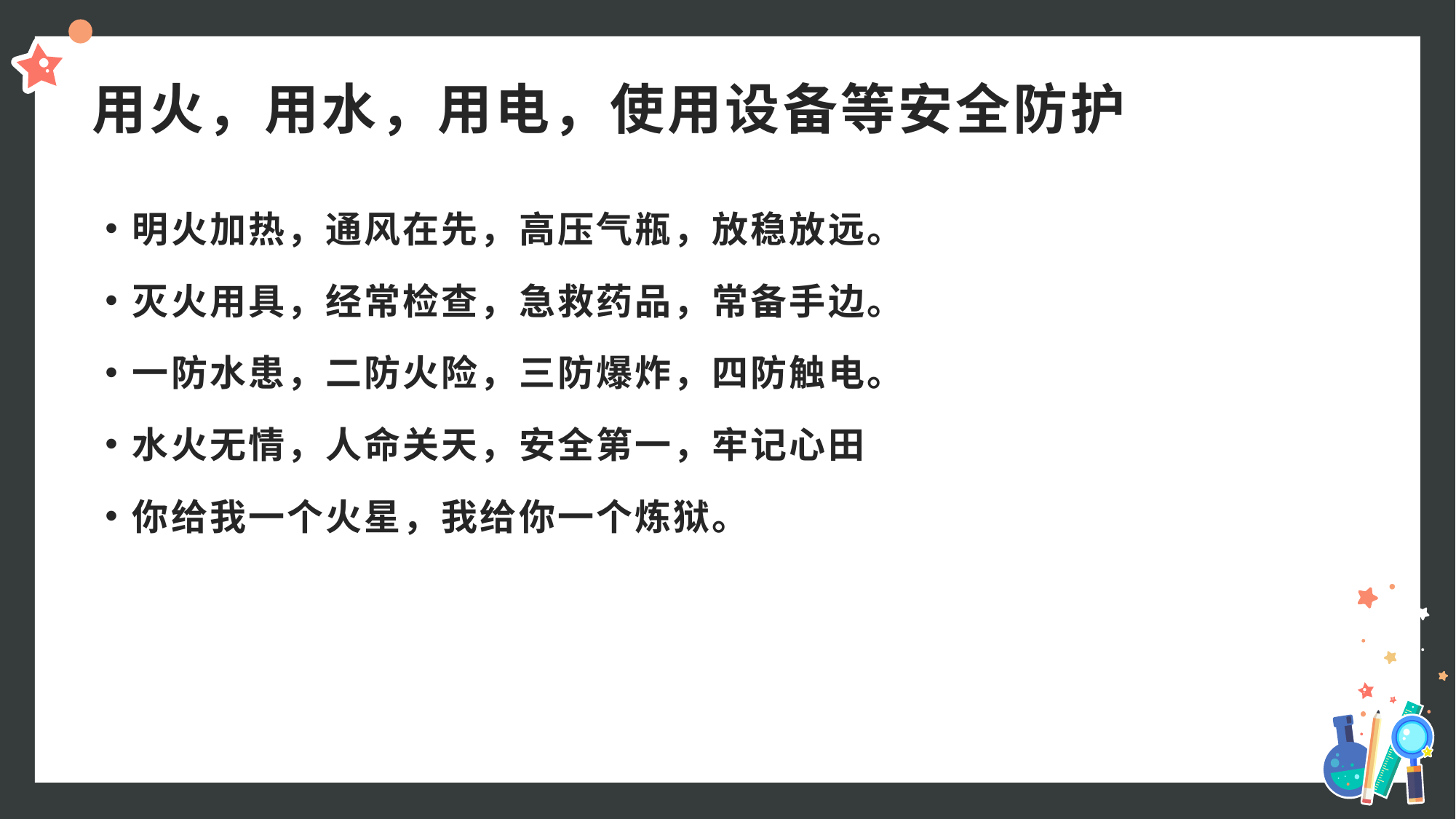

# 用火，用水，用电，使用设备等安全防护
明火加热，通风在先，高压气瓶，放稳放远。
灭火用具，经常检查，急救药品，常备手边。
一防水患，二防火险，三防爆炸，四防触电。
水火无情，人命关天，安全第一，牢记心田
你给我一个火星，我给你一个炼狱。